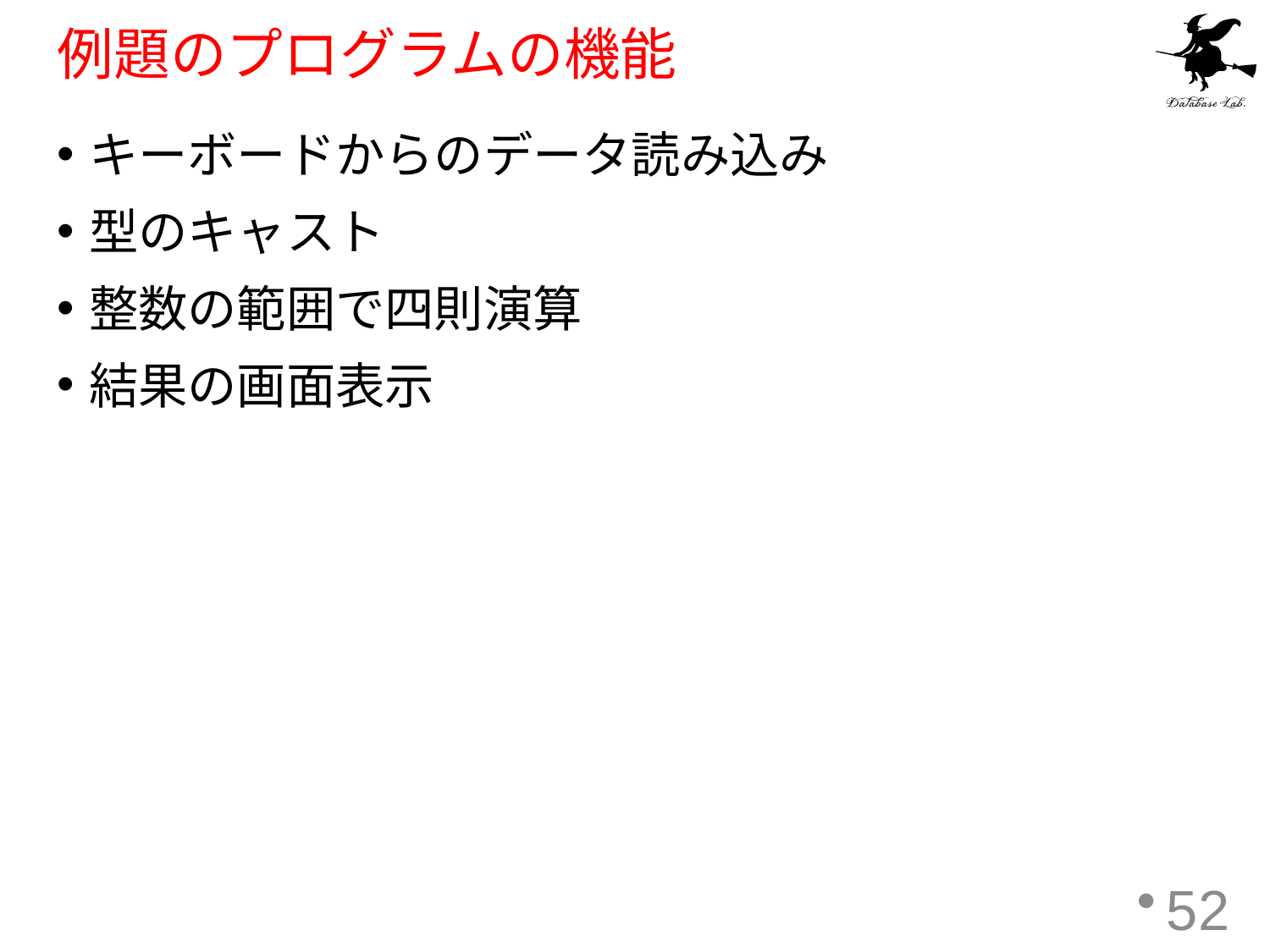

# 例題のプログラムの機能
キーボードからのデータ読み込み
型のキャスト
整数の範囲で四則演算
結果の画面表示
52